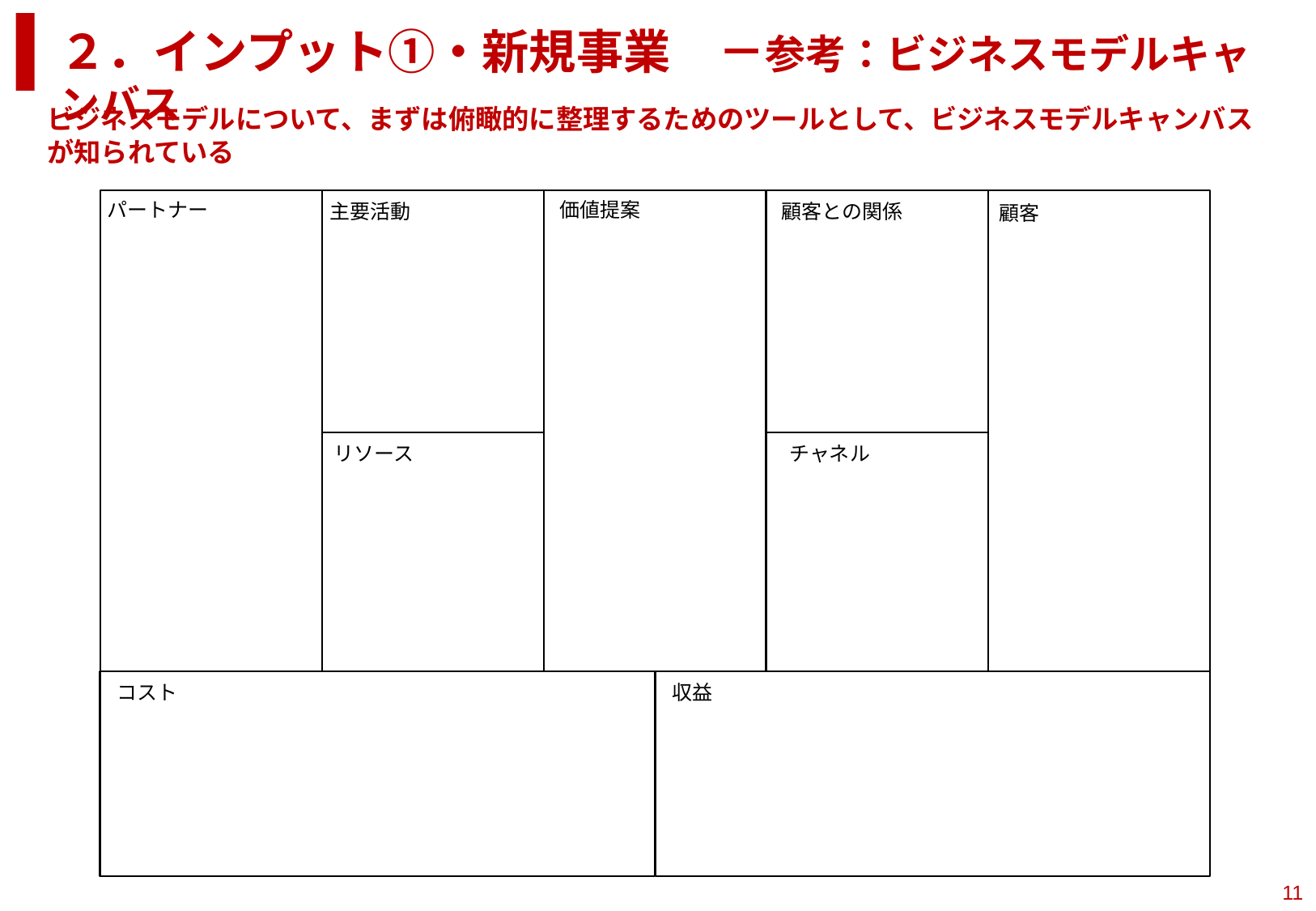

２．インプット①・新規事業　－参考：ビジネスモデルキャンバス
ビジネスモデルについて、まずは俯瞰的に整理するためのツールとして、ビジネスモデルキャンバスが知られている
価値提案

パートナー

顧客との関係
主要活動
顧客

リソース
チャネル

コスト
収益
11